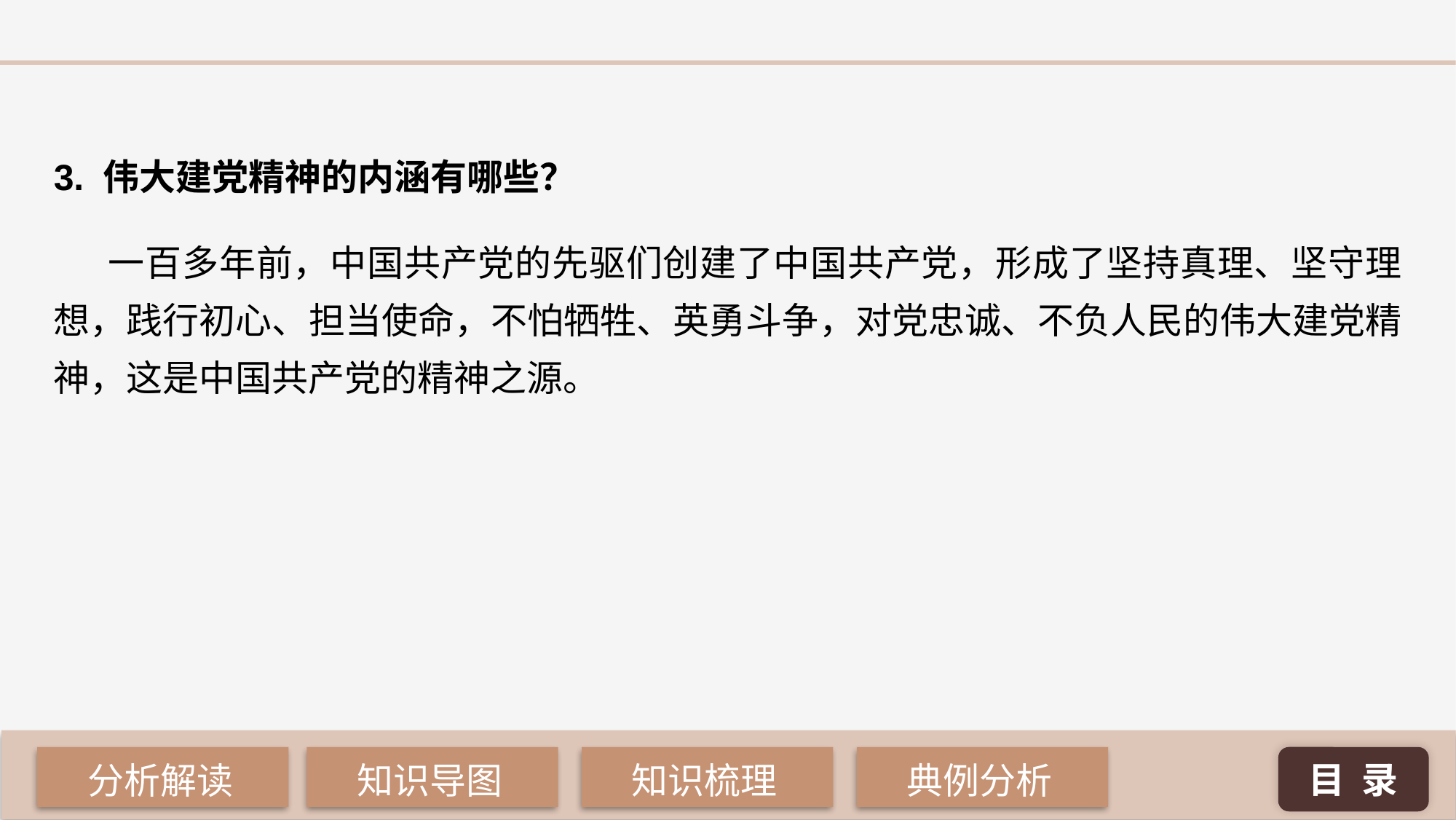

3. 伟大建党精神的内涵有哪些？
一百多年前，中国共产党的先驱们创建了中国共产党，形成了坚持真理、坚守理想，践行初心、担当使命，不怕牺牲、英勇斗争，对党忠诚、不负人民的伟大建党精神，这是中国共产党的精神之源。